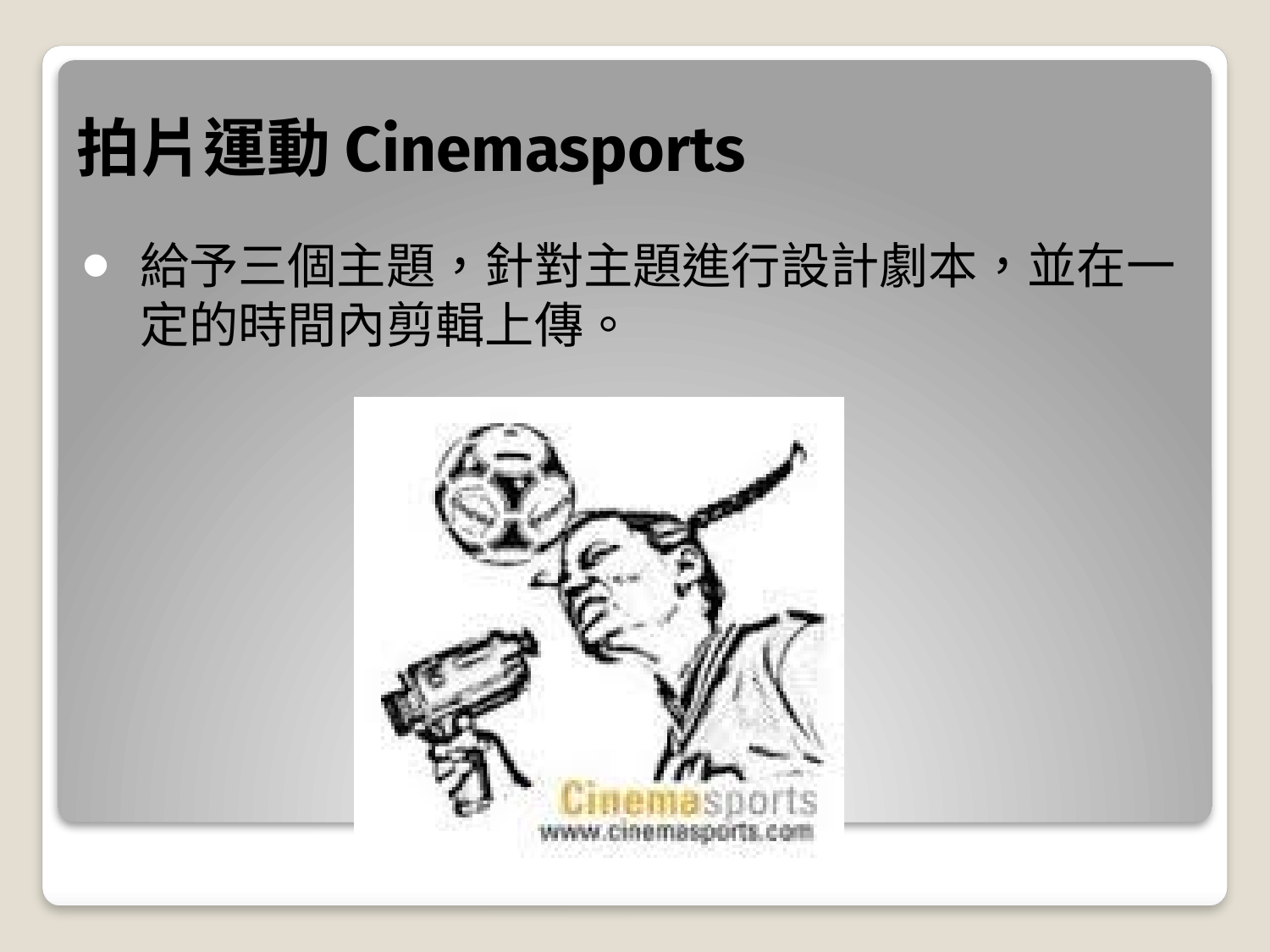

# 拍片運動Cinemasports
給予三個主題，針對主題進行設計劇本，並在一定的時間內剪輯上傳。